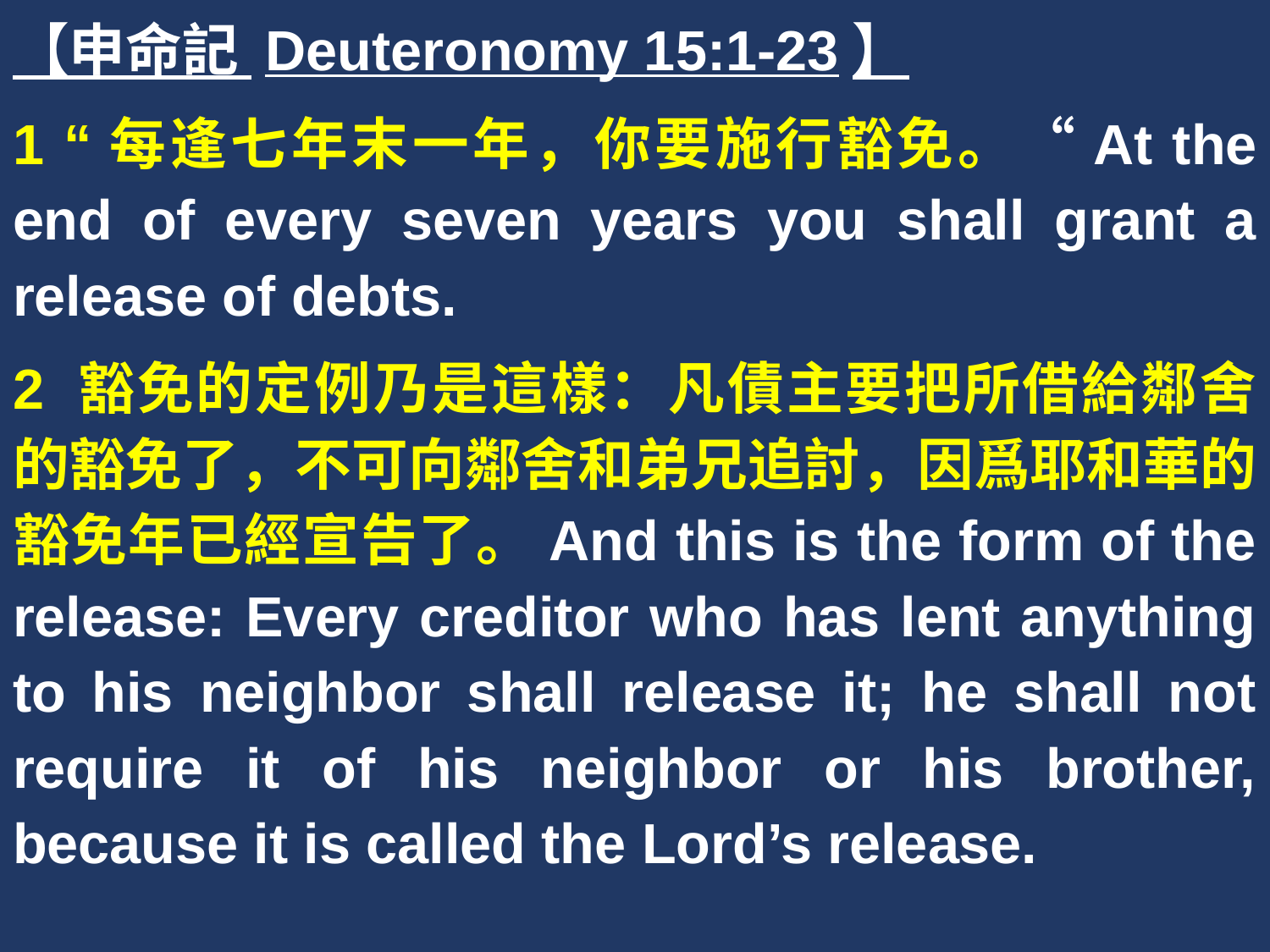

【申命記 Deuteronomy 15:1-23】
1 “每逢七年末一年，你要施行豁免。“At the end of every seven years you shall grant a release of debts.
2 豁免的定例乃是這樣：凡債主要把所借給鄰舍的豁免了，不可向鄰舍和弟兄追討，因爲耶和華的豁免年已經宣告了。And this is the form of the release: Every creditor who has lent anything to his neighbor shall release it; he shall not require it of his neighbor or his brother, because it is called the Lord’s release.